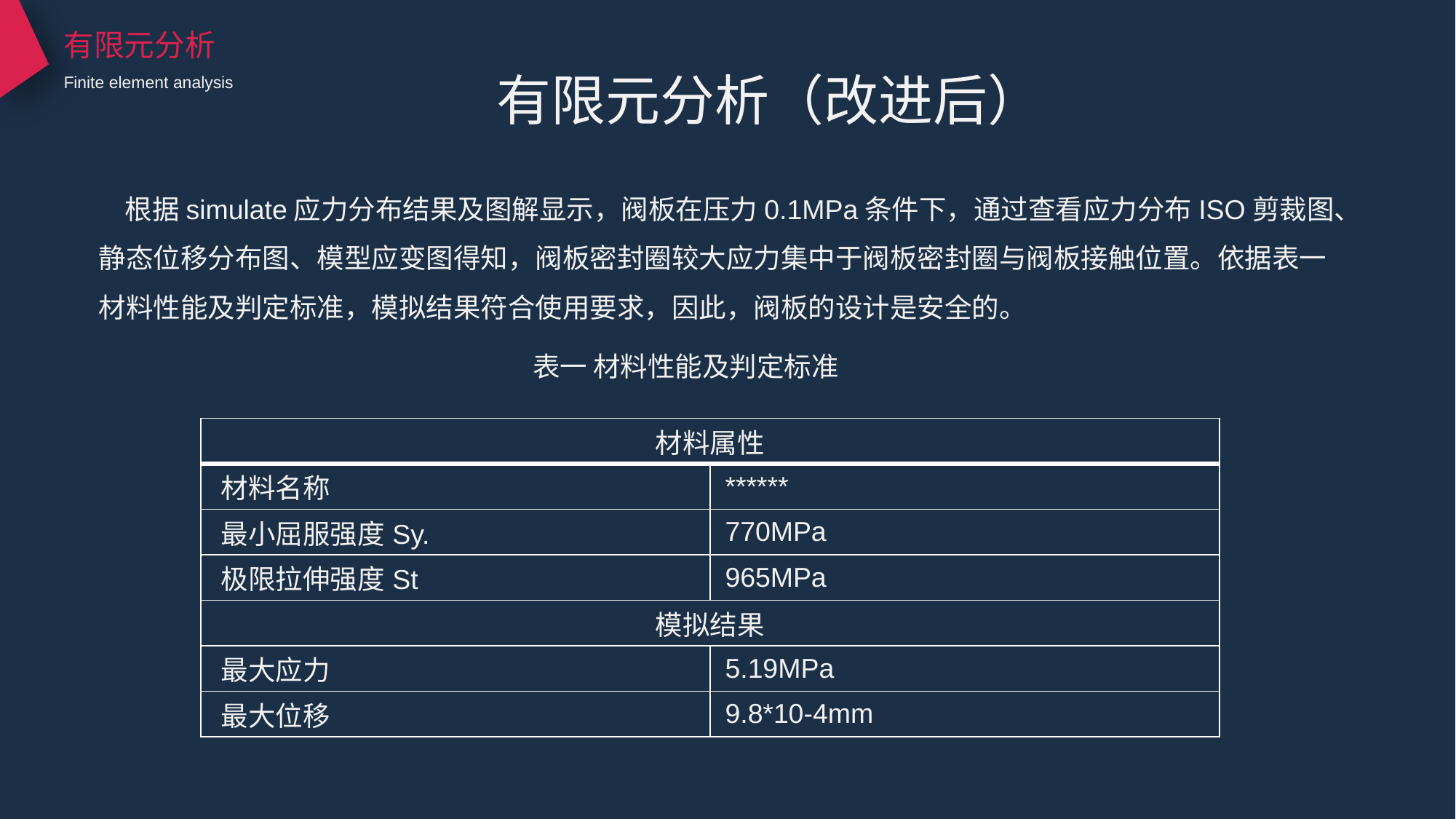

有限元分析
Finite element analysis
有限元分析（改进后）

      根据simulate应力分布结果及图解显示，阀板在压力0.1MPa条件下，通过查看应力分布ISO剪裁图、静态位移分布图、模型应变图得知，阀板密封圈较大应力集中于阀板密封圈与阀板接触位置。依据表一 材料性能及判定标准，模拟结果符合使用要求，因此，阀板的设计是安全的。
表一 材料性能及判定标准
| 材料属性 |  |
| --- | --- |
| 材料名称 | \*\*\*\*\*\* |
| 最小屈服强度Sy. | 770MPa |
| 极限拉伸强度St | 965MPa |
| 模拟结果 |  |
| 最大应力 | 5.19MPa |
| 最大位移 | 9.8\*10-4mm |